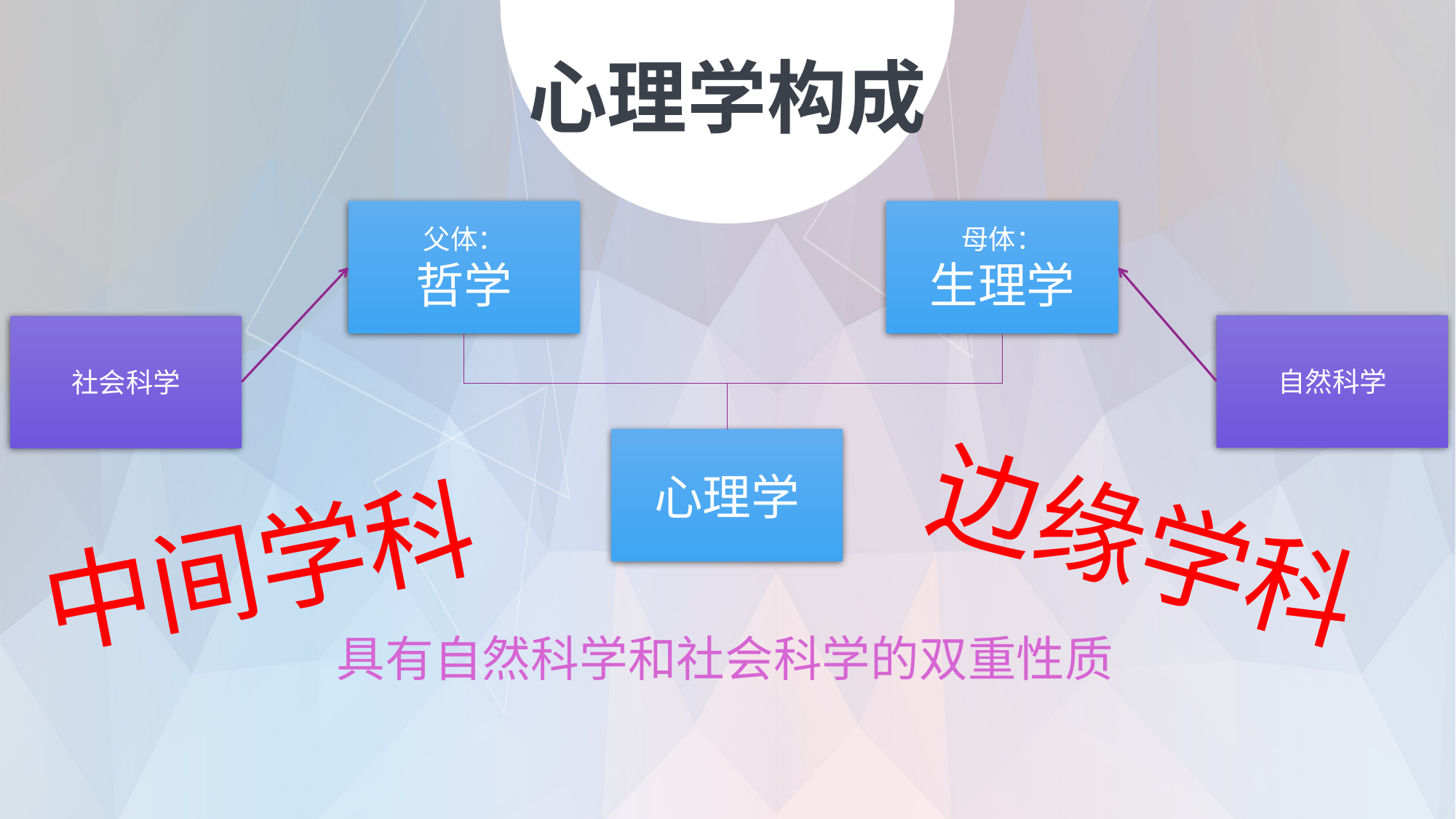

心理学构成
父体：
哲学
母体：
生理学
自然科学
社会科学
心理学
边缘学科
中间学科
具有自然科学和社会科学的双重性质